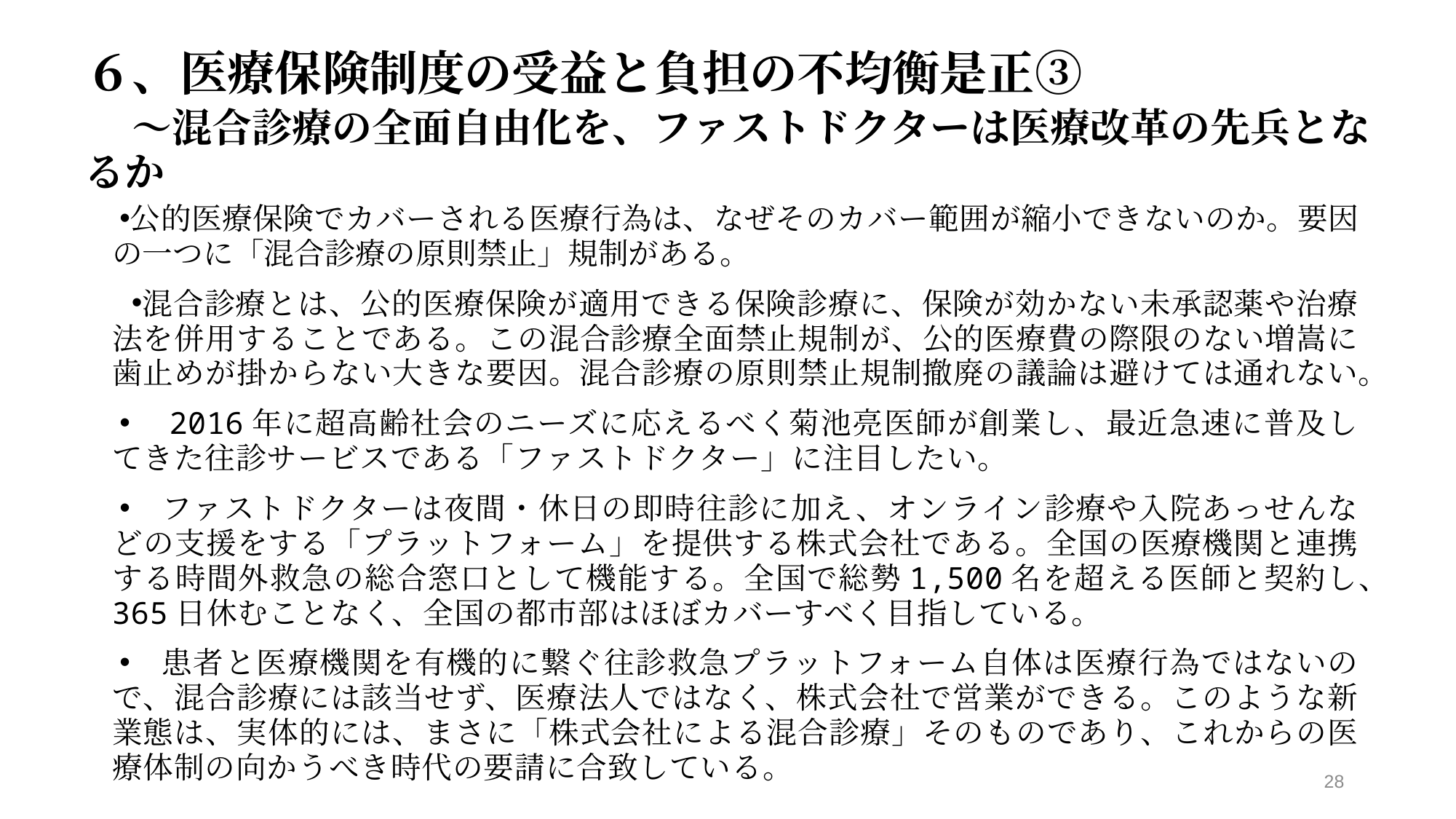

# ６、医療保険制度の受益と負担の不均衡是正③ 　～混合診療の全面自由化を、ファストドクターは医療改革の先兵となるか
公的医療保険でカバーされる医療行為は、なぜそのカバー範囲が縮小できないのか。要因の一つに「混合診療の原則禁止」規制がある。
混合診療とは、公的医療保険が適用できる保険診療に、保険が効かない未承認薬や治療法を併用することである。この混合診療全面禁止規制が、公的医療費の際限のない増嵩に歯止めが掛からない大きな要因。混合診療の原則禁止規制撤廃の議論は避けては通れない。
　2016年に超高齢社会のニーズに応えるべく菊池亮医師が創業し、最近急速に普及してきた往診サービスである「ファストドクター」に注目したい。
　ファストドクターは夜間・休日の即時往診に加え、オンライン診療や入院あっせんなどの支援をする「プラットフォーム」を提供する株式会社である。全国の医療機関と連携する時間外救急の総合窓口として機能する。全国で総勢1,500名を超える医師と契約し、365日休むことなく、全国の都市部はほぼカバーすべく目指している。
　患者と医療機関を有機的に繋ぐ往診救急プラットフォーム自体は医療行為ではないので、混合診療には該当せず、医療法人ではなく、株式会社で営業ができる。このような新業態は、実体的には、まさに「株式会社による混合診療」そのものであり、これからの医療体制の向かうべき時代の要請に合致している。

28